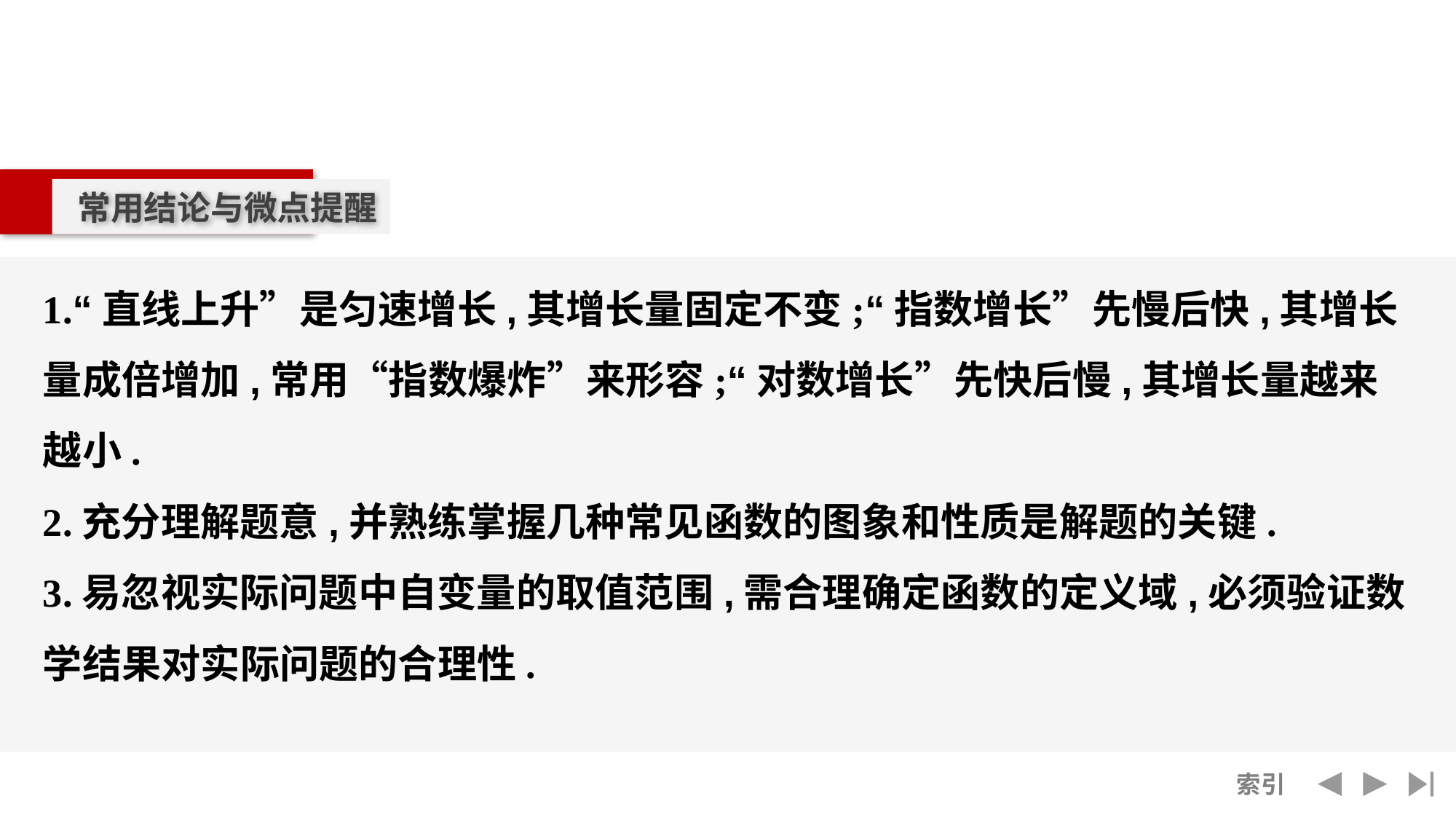

常用结论与微点提醒
1.“直线上升”是匀速增长,其增长量固定不变;“指数增长”先慢后快,其增长量成倍增加,常用“指数爆炸”来形容;“对数增长”先快后慢,其增长量越来
越小.
2.充分理解题意,并熟练掌握几种常见函数的图象和性质是解题的关键.
3.易忽视实际问题中自变量的取值范围,需合理确定函数的定义域,必须验证数学结果对实际问题的合理性.